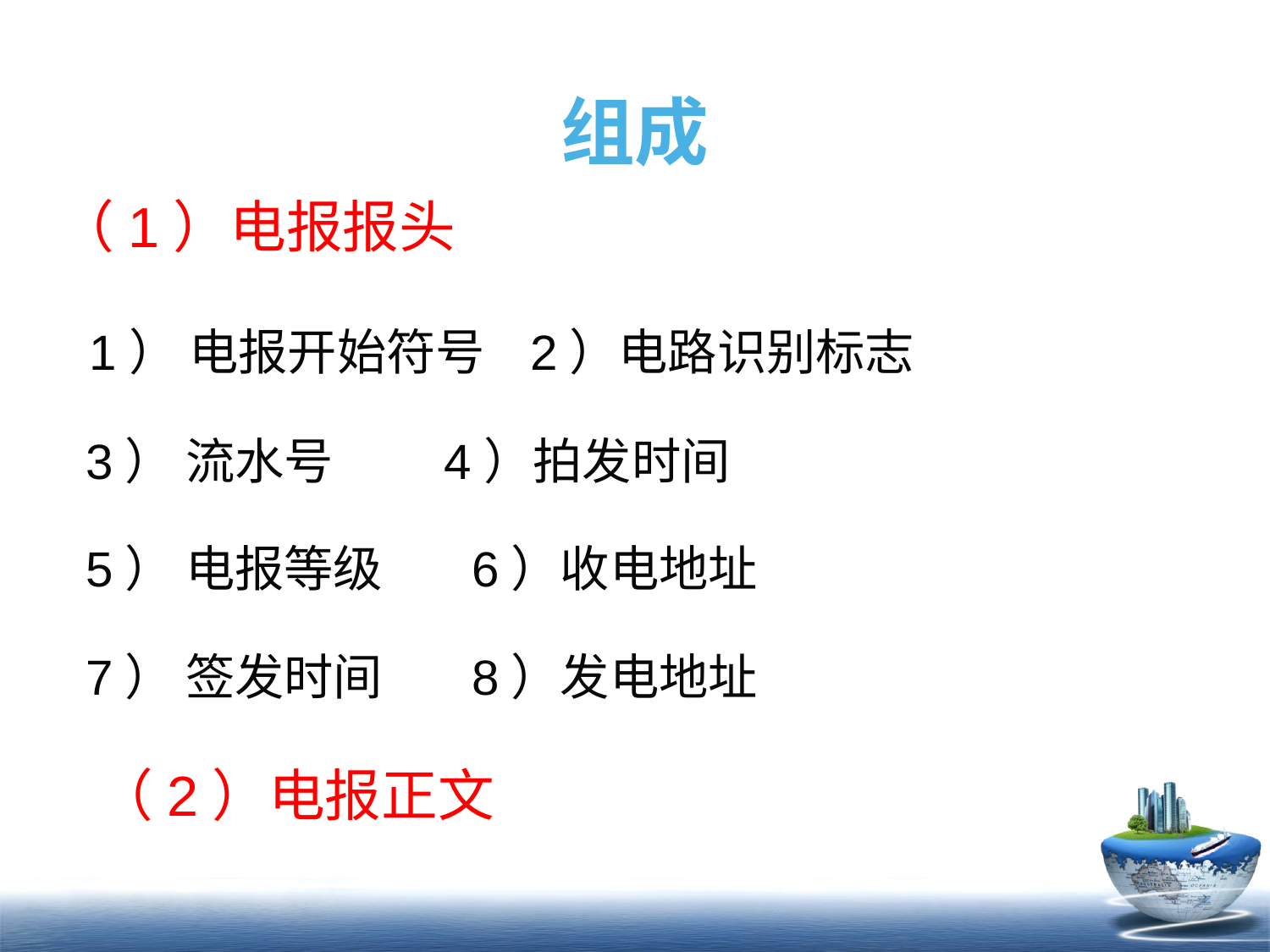

# 组成
（1）电报报头
  1） 电报开始符号   2）电路识别标志
  3） 流水号         4）拍发时间
  5） 电报等级       6）收电地址
  7） 签发时间       8）发电地址
  （2）电报正文